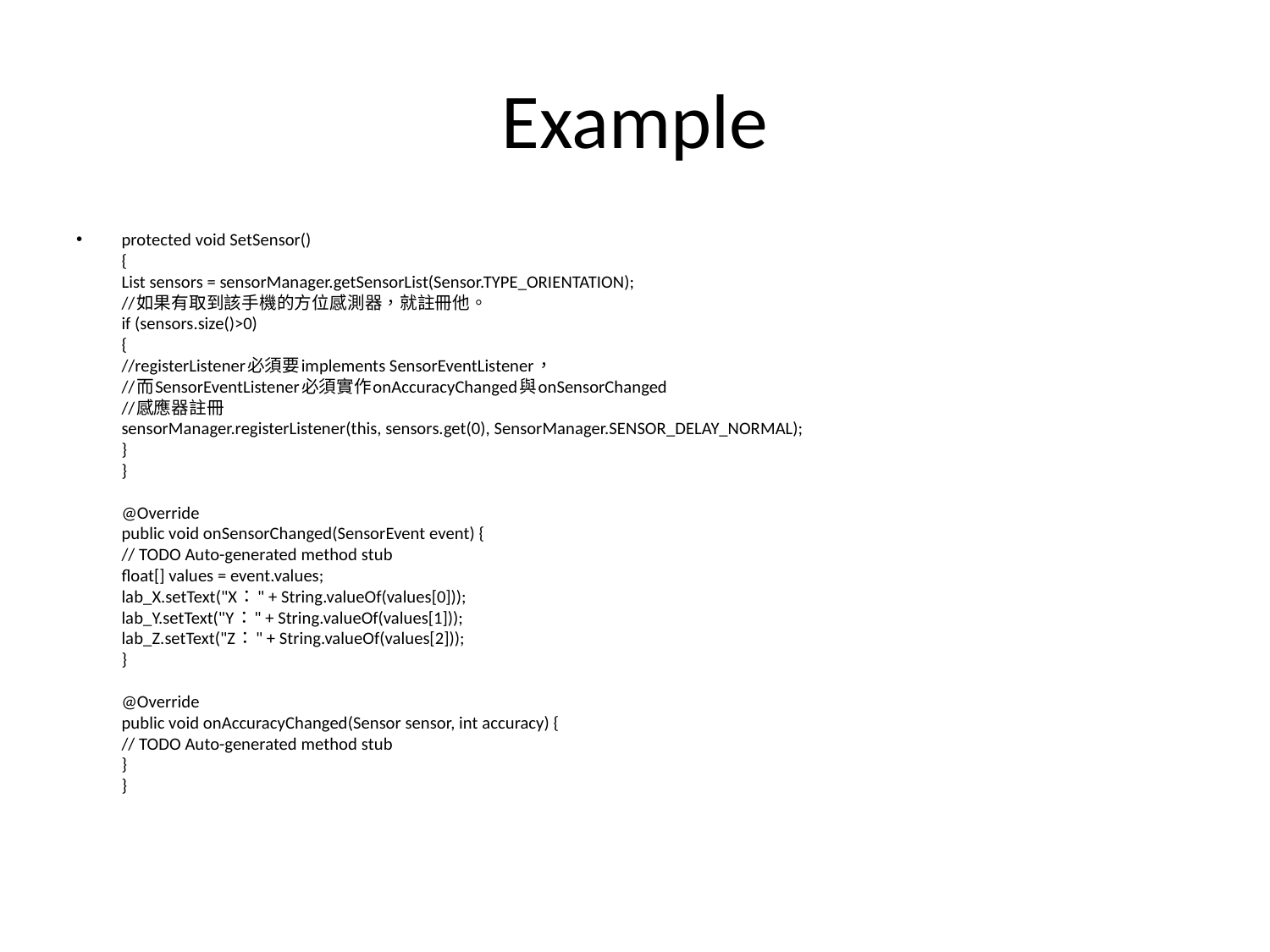

# Example
protected void SetSensor()
{
List sensors = sensorManager.getSensorList(Sensor.TYPE_ORIENTATION);
//如果有取到該手機的方位感測器，就註冊他。
if (sensors.size()>0)
{
//registerListener必須要implements SensorEventListener，
//而SensorEventListener必須實作onAccuracyChanged與onSensorChanged
//感應器註冊
sensorManager.registerListener(this, sensors.get(0), SensorManager.SENSOR_DELAY_NORMAL);
}
}
@Override
public void onSensorChanged(SensorEvent event) {
// TODO Auto-generated method stub
float[] values = event.values;
lab_X.setText("X：" + String.valueOf(values[0]));
lab_Y.setText("Y：" + String.valueOf(values[1]));
lab_Z.setText("Z：" + String.valueOf(values[2]));
}
@Override
public void onAccuracyChanged(Sensor sensor, int accuracy) {
// TODO Auto-generated method stub
}
}